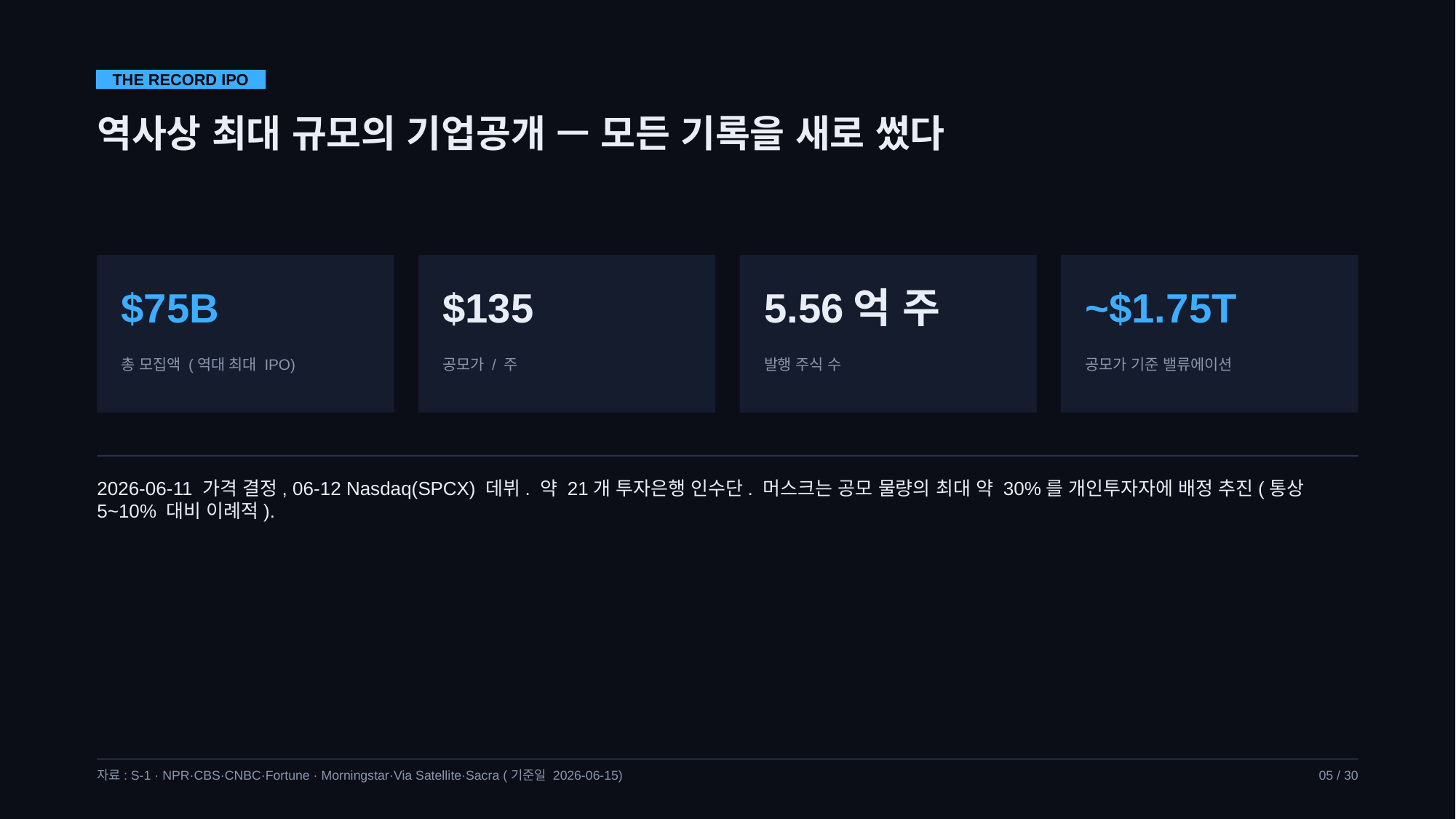

THE RECORD IPO
역사상 최대 규모의 기업공개 — 모든 기록을 새로 썼다

$75B
$135
5.56억 주
~$1.75T
총 모집액 (역대 최대 IPO)
공모가 / 주
발행 주식 수
공모가 기준 밸류에이션

2026-06-11 가격 결정, 06-12 Nasdaq(SPCX) 데뷔. 약 21개 투자은행 인수단. 머스크는 공모 물량의 최대 약 30%를 개인투자자에 배정 추진(통상 5~10% 대비 이례적).

자료: S-1 · NPR·CBS·CNBC·Fortune · Morningstar·Via Satellite·Sacra (기준일 2026-06-15)
05 / 30